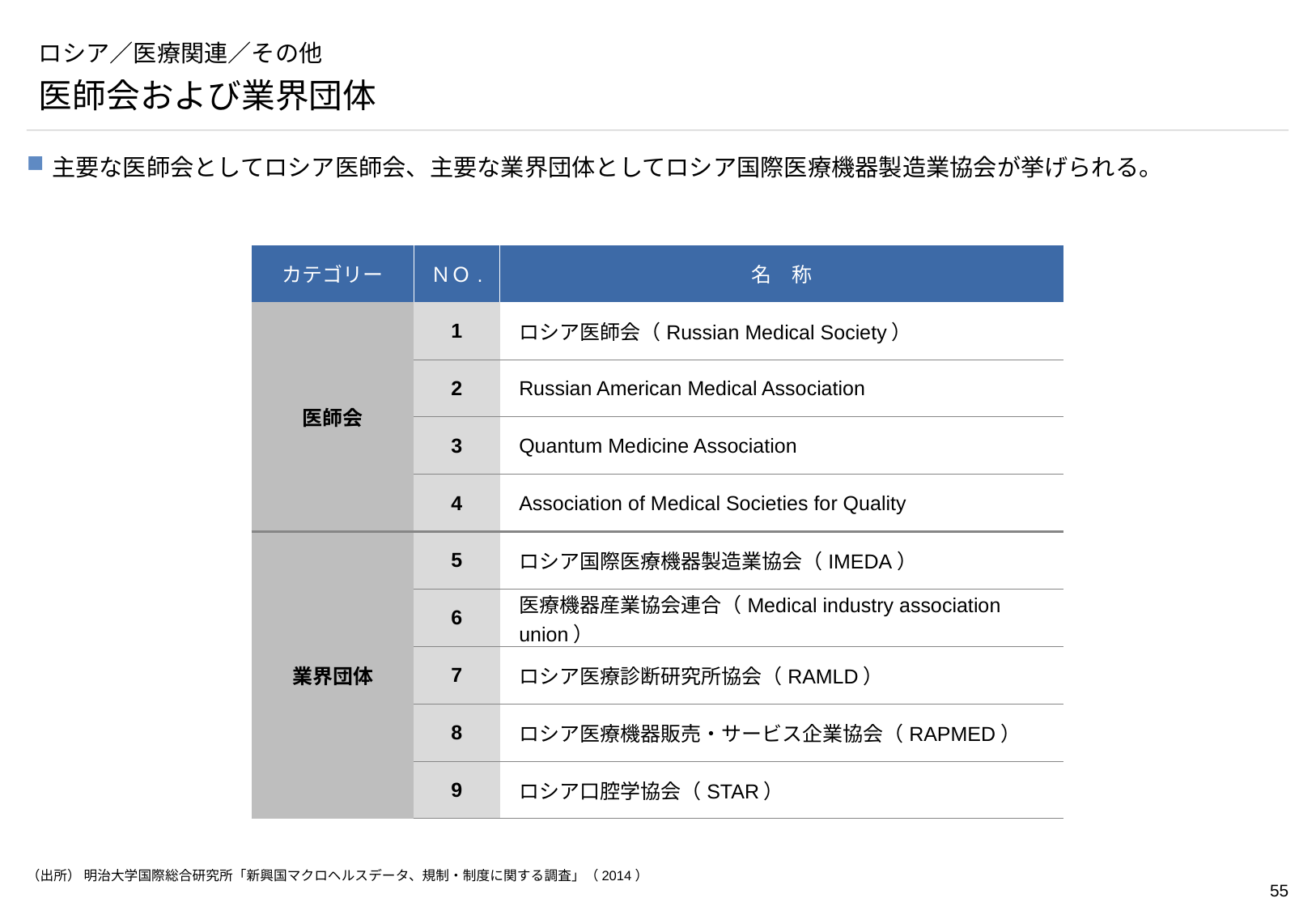

# ロシア／医療関連／その他
医師会および業界団体
主要な医師会としてロシア医師会、主要な業界団体としてロシア国際医療機器製造業協会が挙げられる。
| カテゴリー | ＮＯ. | 名　称 |
| --- | --- | --- |
| 医師会 | 1 | ロシア医師会（Russian Medical Society） |
|  | 2 | Russian American Medical Association |
|  | 3 | Quantum Medicine Association |
|  | 4 | Association of Medical Societies for Quality |
| 業界団体 | 5 | ロシア国際医療機器製造業協会（IMEDA） |
|  | 6 | 医療機器産業協会連合（Medical industry association union） |
|  | 7 | ロシア医療診断研究所協会（RAMLD） |
|  | 8 | ロシア医療機器販売・サービス企業協会（RAPMED） |
|  | 9 | ロシア口腔学協会（STAR） |
（出所） 明治大学国際総合研究所「新興国マクロヘルスデータ、規制・制度に関する調査」（2014）